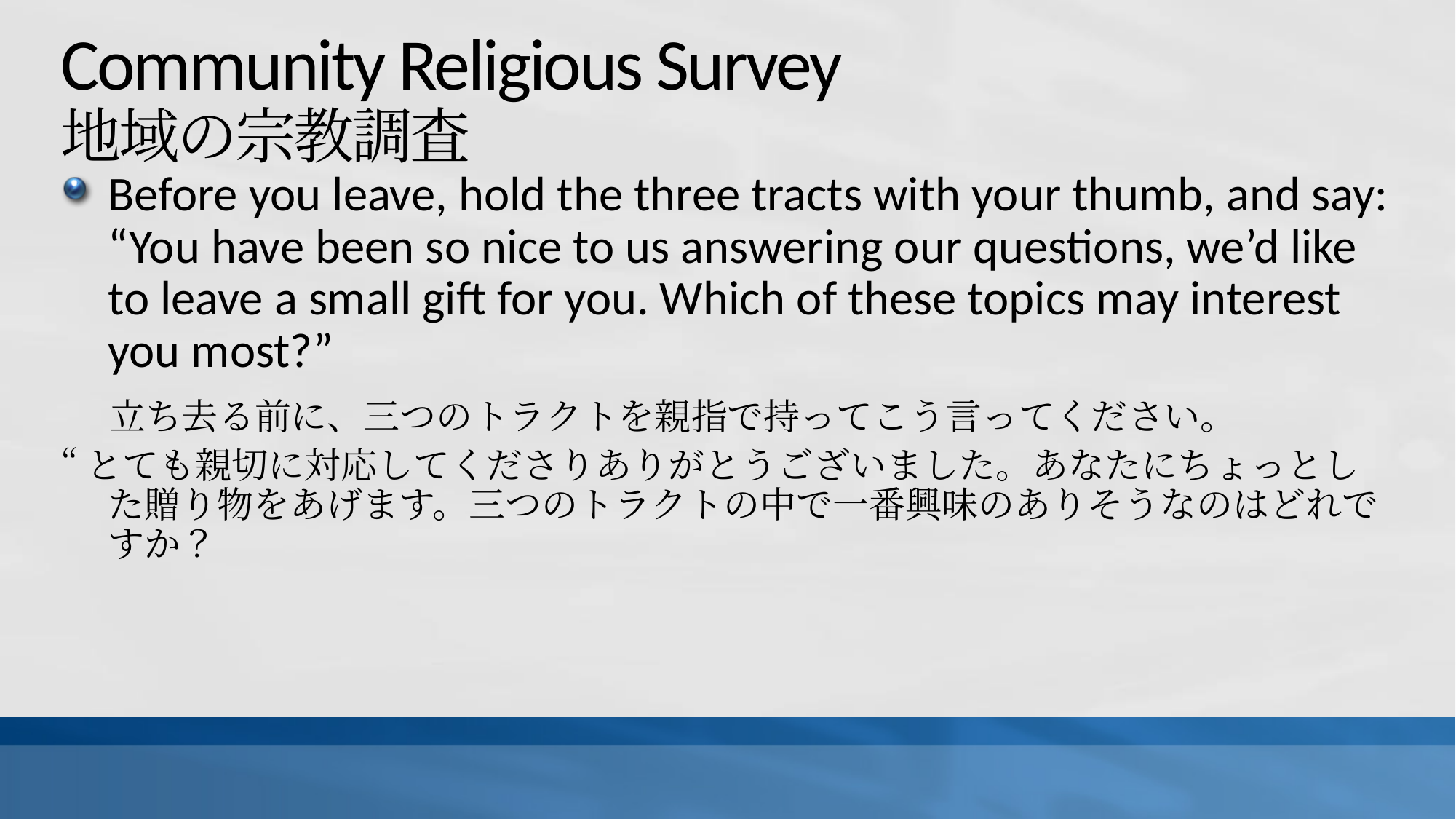

# Community Religious Survey 地域の宗教調査
Before you leave, hold the three tracts with your thumb, and say: “You have been so nice to us answering our questions, we’d like to leave a small gift for you. Which of these topics may interest you most?”
　立ち去る前に、三つのトラクトを親指で持ってこう言ってください。
“とても親切に対応してくださりありがとうございました。あなたにちょっとした贈り物をあげます。三つのトラクトの中で一番興味のありそうなのはどれですか？